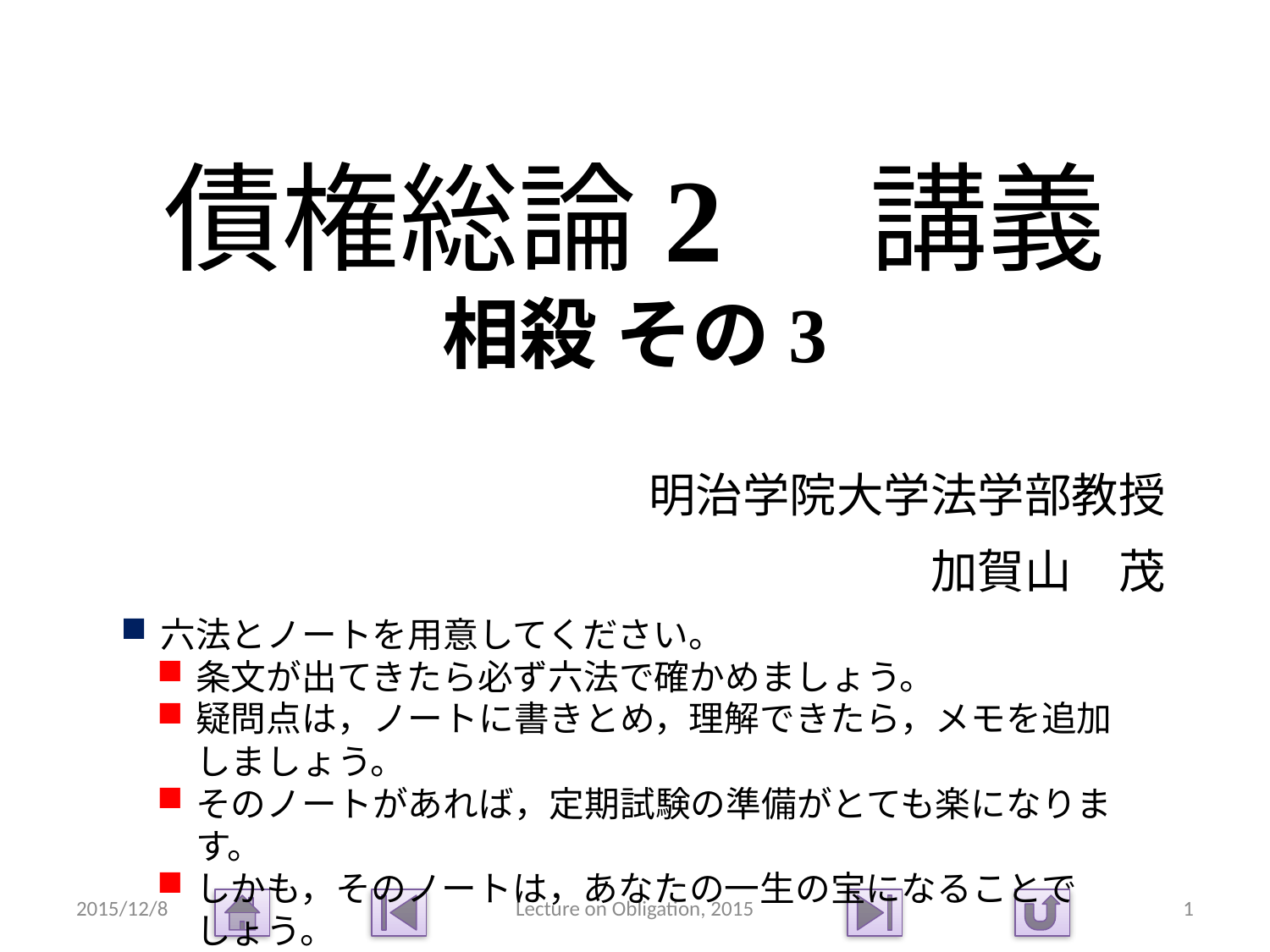

# 債権総論2　講義 相殺 その3
明治学院大学法学部教授
加賀山　茂
六法とノートを用意してください。
条文が出てきたら必ず六法で確かめましょう。
疑問点は，ノートに書きとめ，理解できたら，メモを追加しましょう。
そのノートがあれば，定期試験の準備がとても楽になります。
しかも，そのノートは，あなたの一生の宝になることでしょう。
2015/12/8
Lecture on Obligation, 2015
1